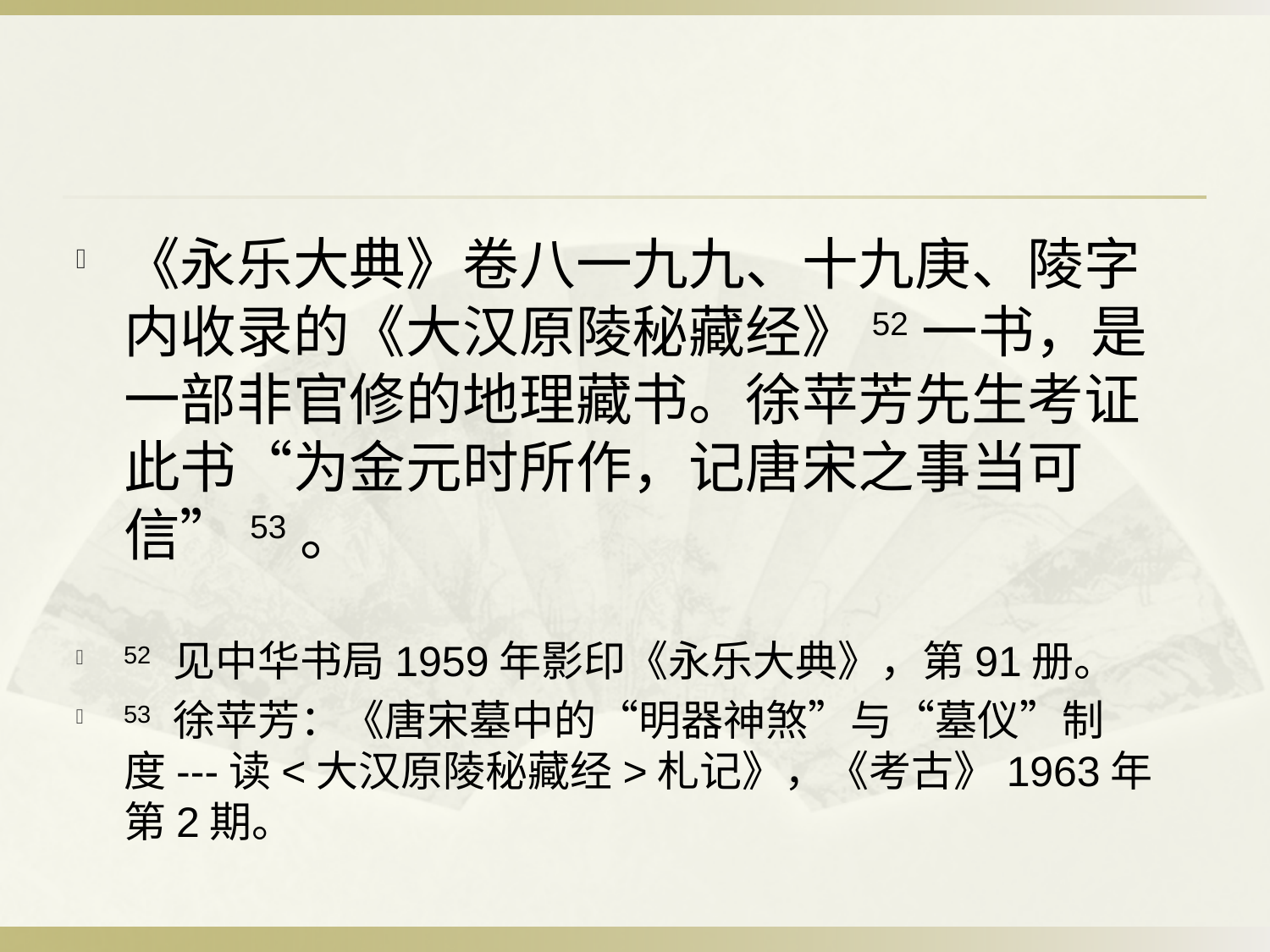

#
《永乐大典》卷八一九九、十九庚、陵字内收录的《大汉原陵秘藏经》52一书，是一部非官修的地理藏书。徐苹芳先生考证此书“为金元时所作，记唐宋之事当可信”53。

52 见中华书局1959年影印《永乐大典》，第91册。
53 徐苹芳：《唐宋墓中的“明器神煞”与“墓仪”制度---读<大汉原陵秘藏经>札记》，《考古》1963年第2期。